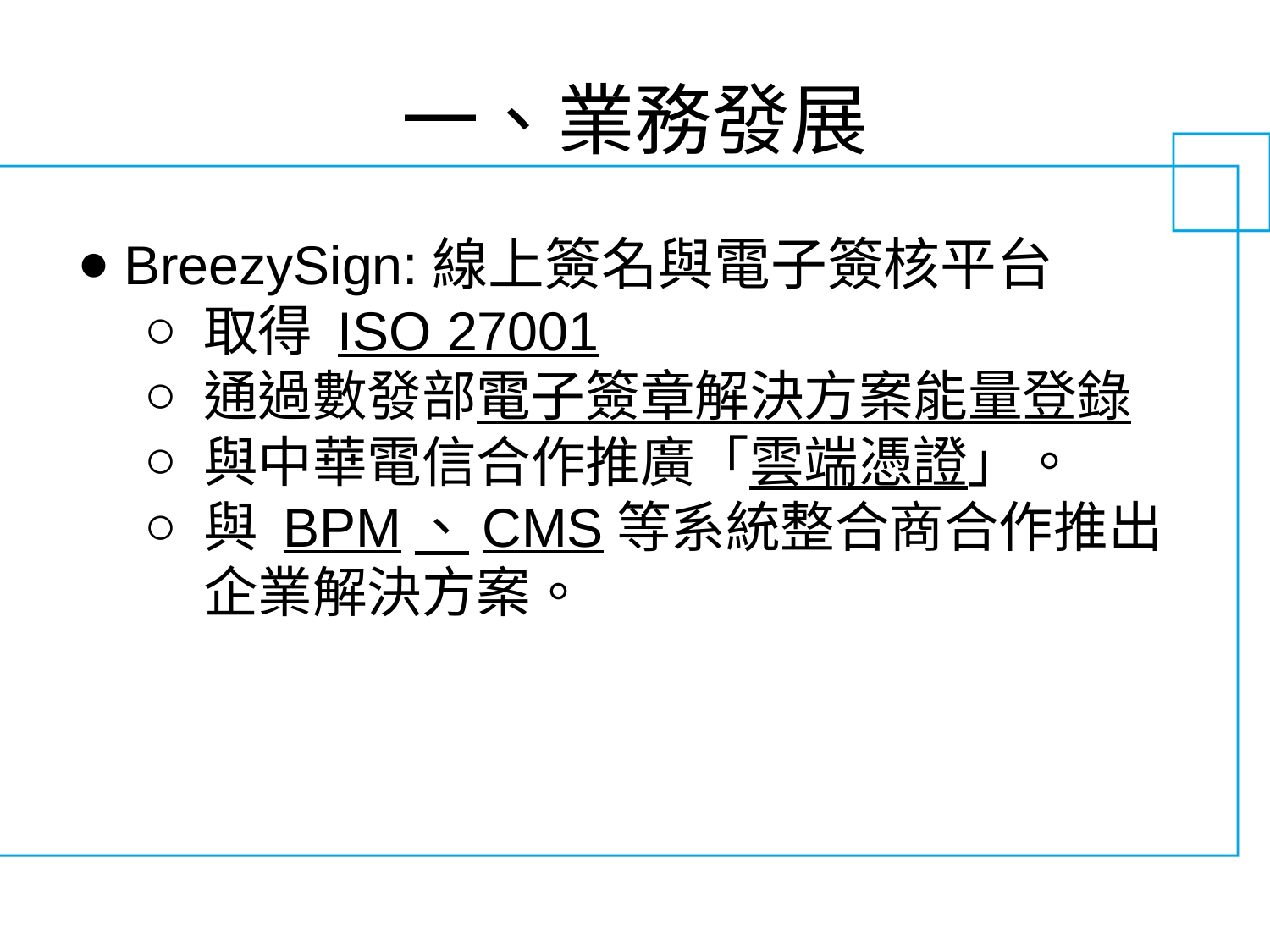

# 一、業務發展
BreezySign:線上簽名與電子簽核平台
取得 ISO 27001
通過數發部電子簽章解決方案能量登錄
與中華電信合作推廣「雲端憑證」。
與 BPM、CMS等系統整合商合作推出企業解決方案。